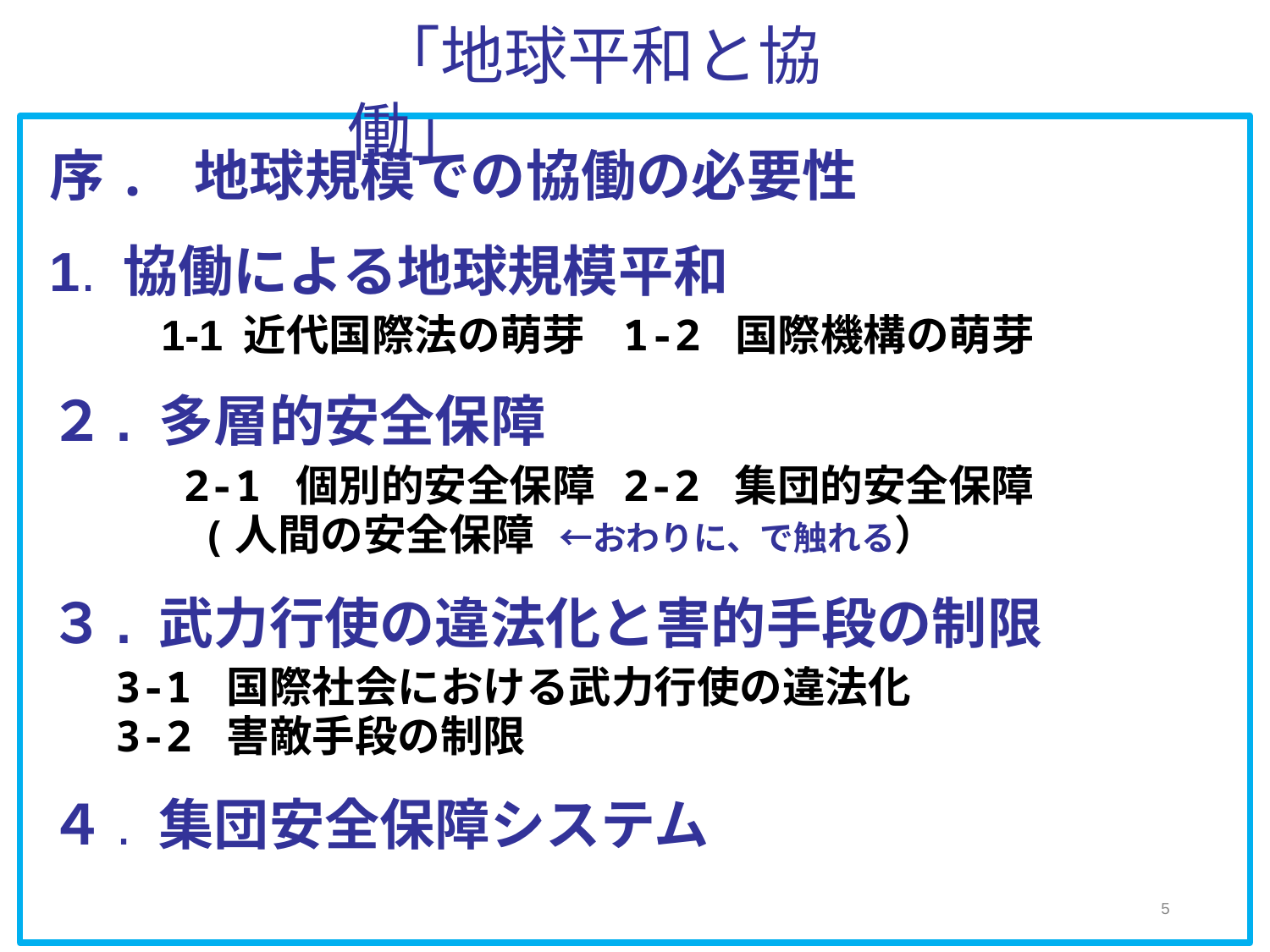

「地球平和と協働」
# 序. 地球規模での協働の必要性 　 1. 協働による地球規模平和 1-1 近代国際法の萌芽   1-2 国際機構の萌芽 　 ２. 多層的安全保障 　　 2-1 個別的安全保障  2-2 集団的安全保障 　　　  (人間の安全保障　←おわりに、で触れる） ３. 武力行使の違法化と害的手段の制限 3-1 国際社会における武力行使の違法化 3-2 害敵手段の制限 　 ４. 集団安全保障システム
5